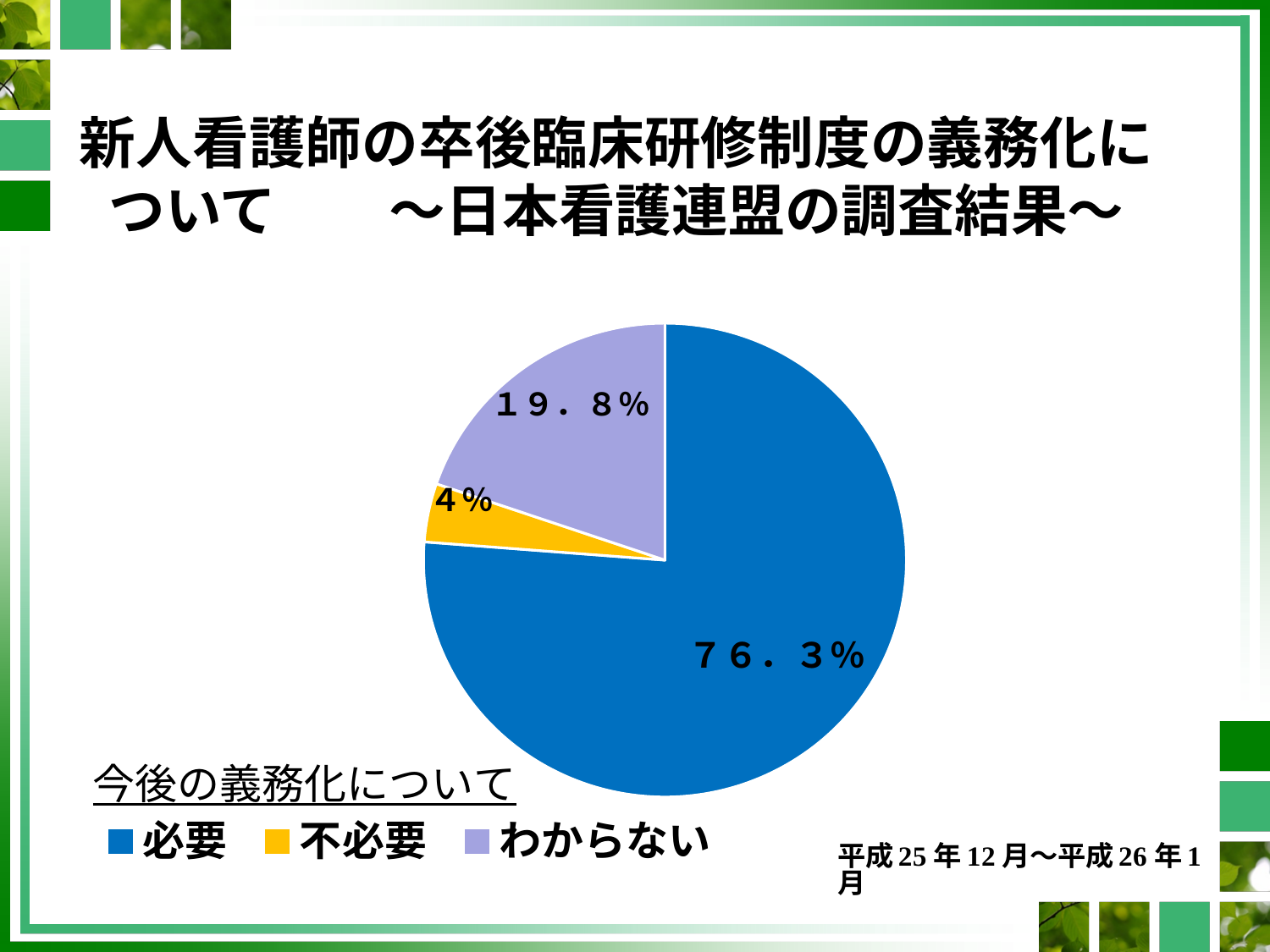

# 新人看護師の卒後臨床研修制度の義務化について　　～日本看護連盟の調査結果～

### Chart: 今後の義務化について

| Category | 義務化について |
|---|---|
| 必要 | 76.3 |
| 不必要 | 4.0 |
| わからない | 19.8 |